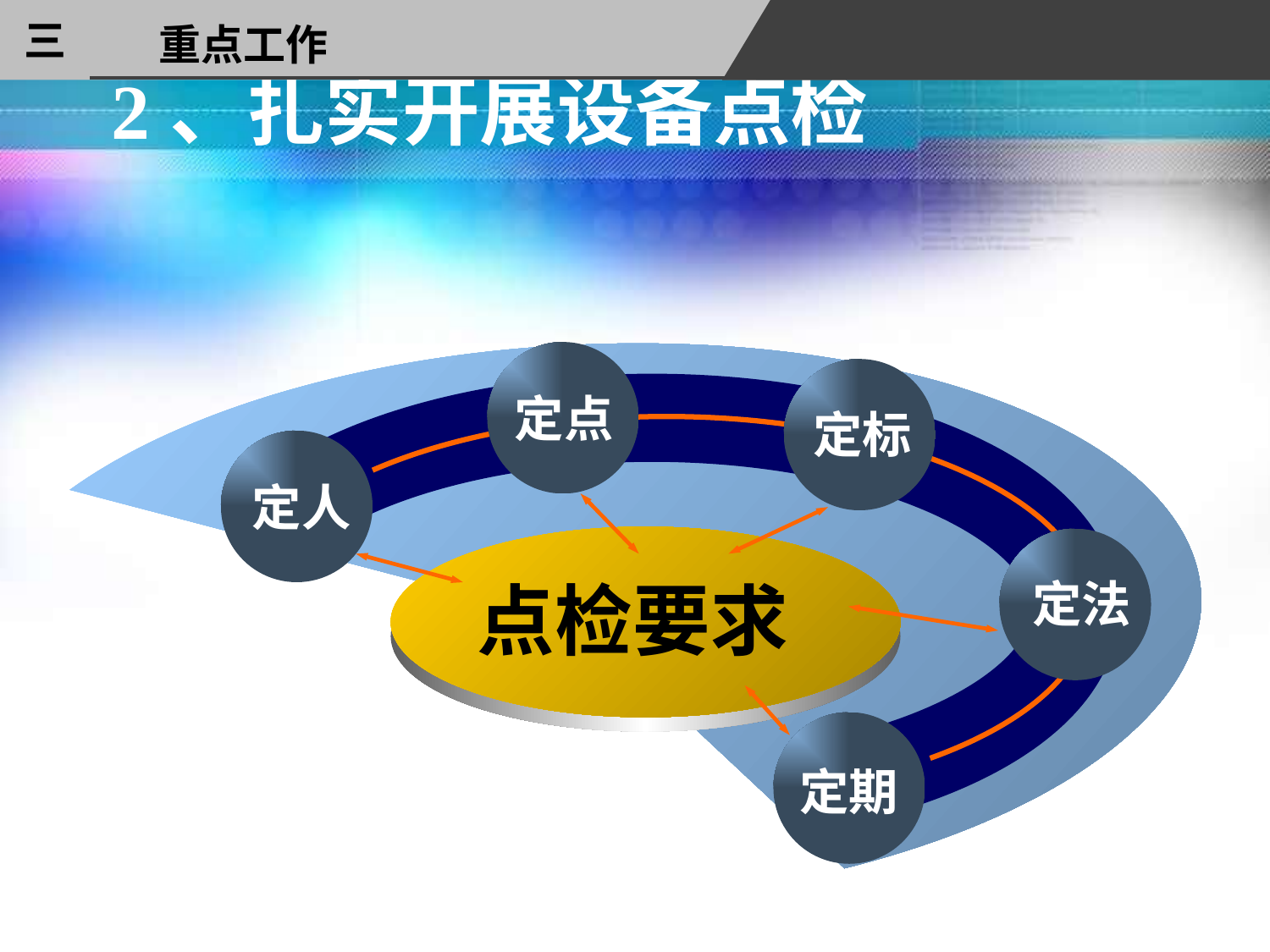

三
重点工作
2、扎实开展设备点检

定点
定标

定人

点检要求
定法

定期